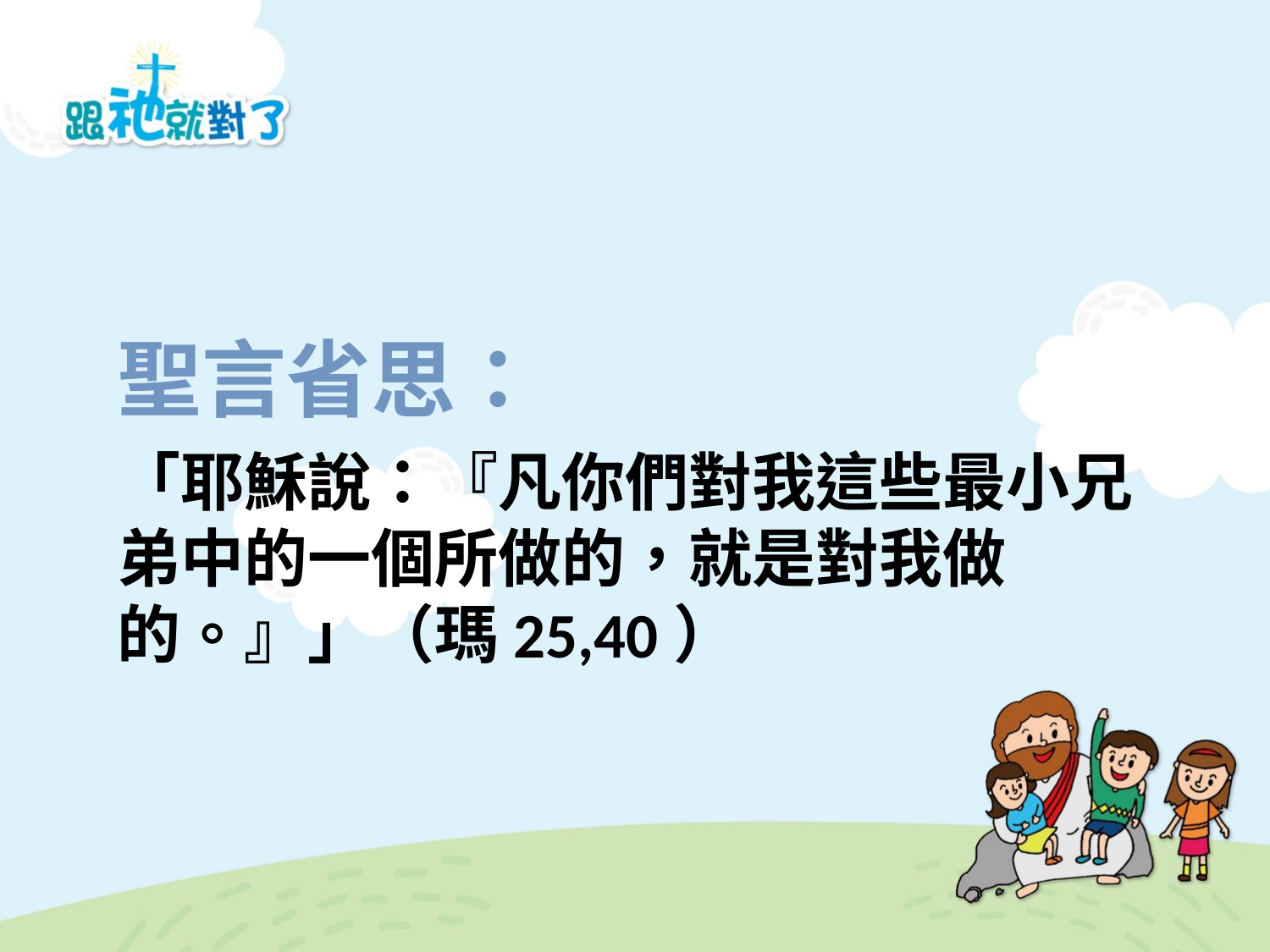

聖言省思：
「耶穌說：『凡你們對我這些最小兄弟中的一個所做的，就是對我做的。』」（瑪25,40）